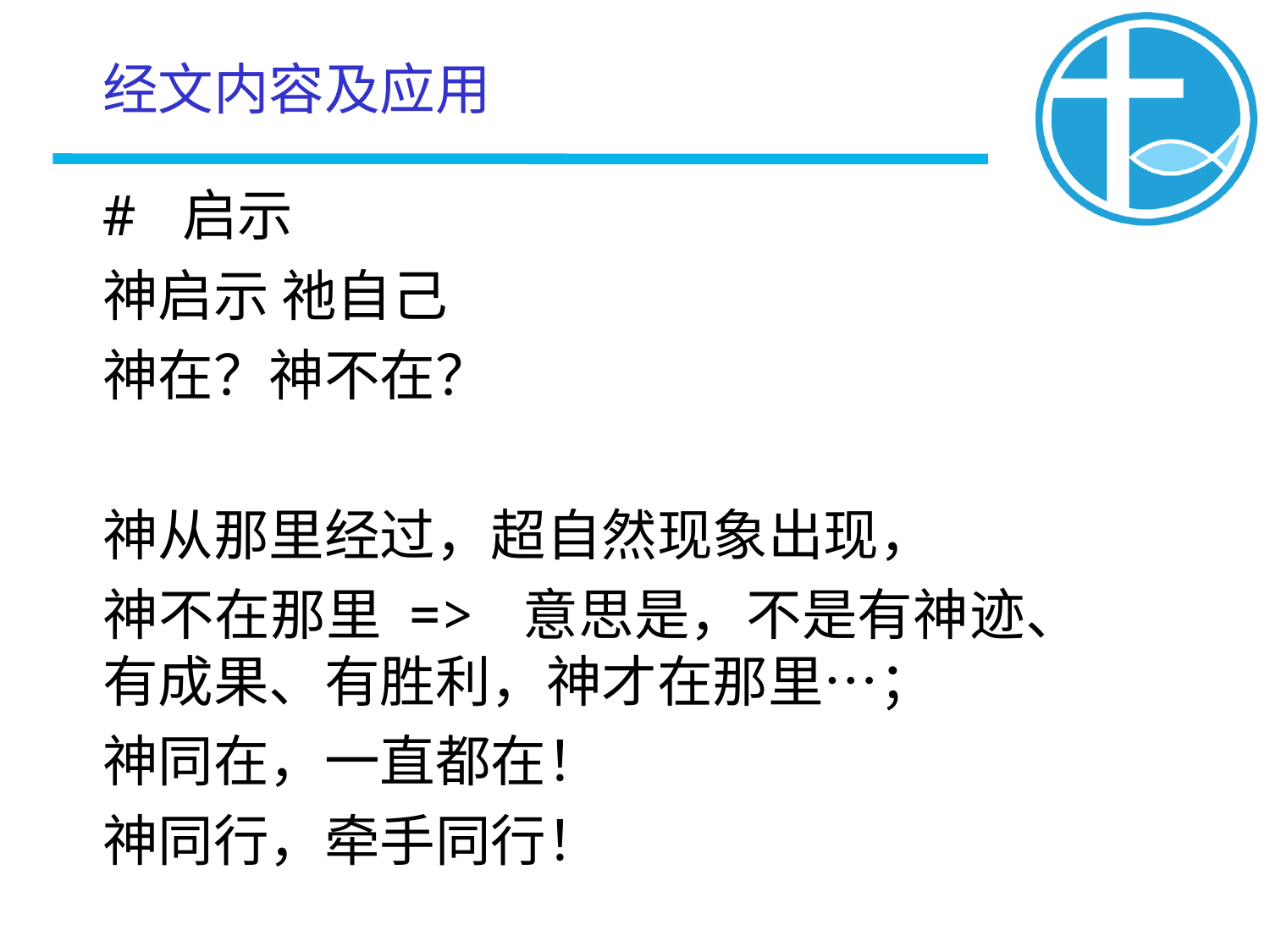

# 经文内容及应用
# 启示
神启示 祂自己
神在？神不在？

神从那里经过，超自然现象出现，
神不在那里 => 意思是，不是有神迹、有成果、有胜利，神才在那里…；
神同在，一直都在！
神同行，牵手同行！